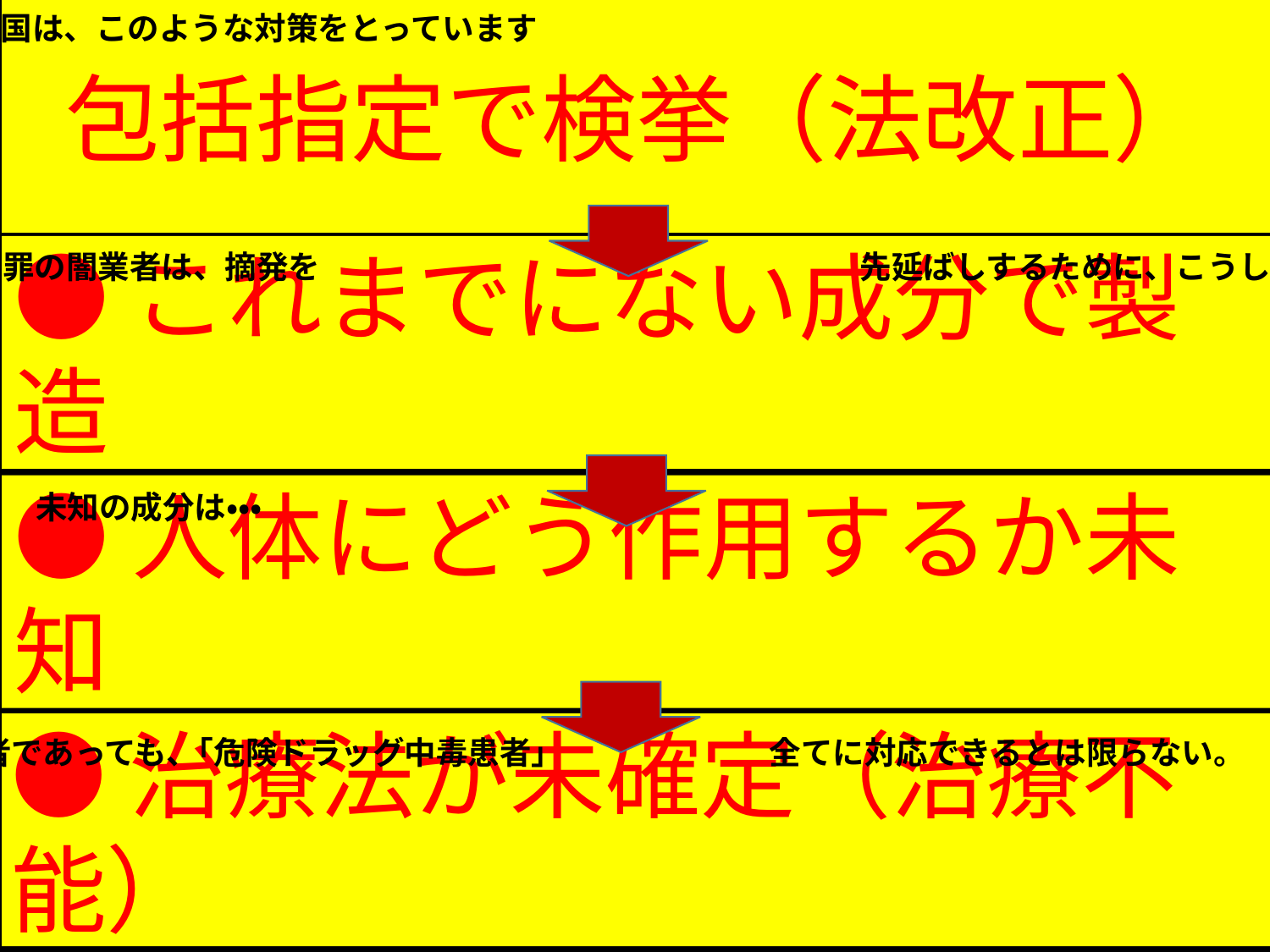

包括指定で検挙（法改正）

国は、このような対策をとっています
●これまでにない成分で製造

薬物犯罪の闇業者は、摘発を　　　　　　　　　　　　　　　　　先延ばしするために、こうします。
●人体にどう作用するか未知

未知の成分は・・・
●治療法が未確定（治療不能）
医者であっても、｢危険ドラッグ中毒患者｣　　　　　　　全てに対応できるとは限らない。